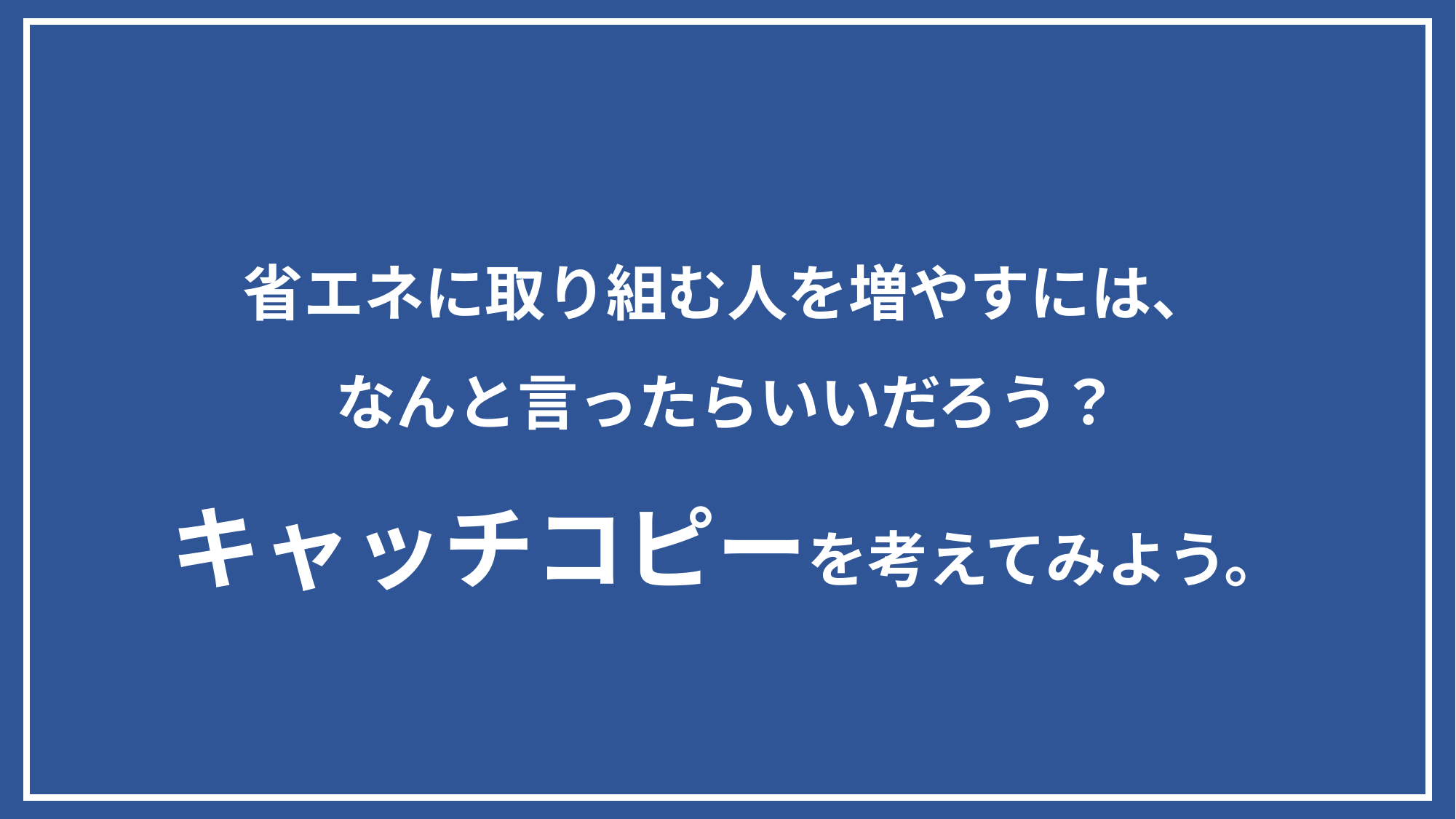

# 省エネに取り組む人を増やすには、 なんと言ったらいいだろう？ キャッチコピーを考えてみよう。